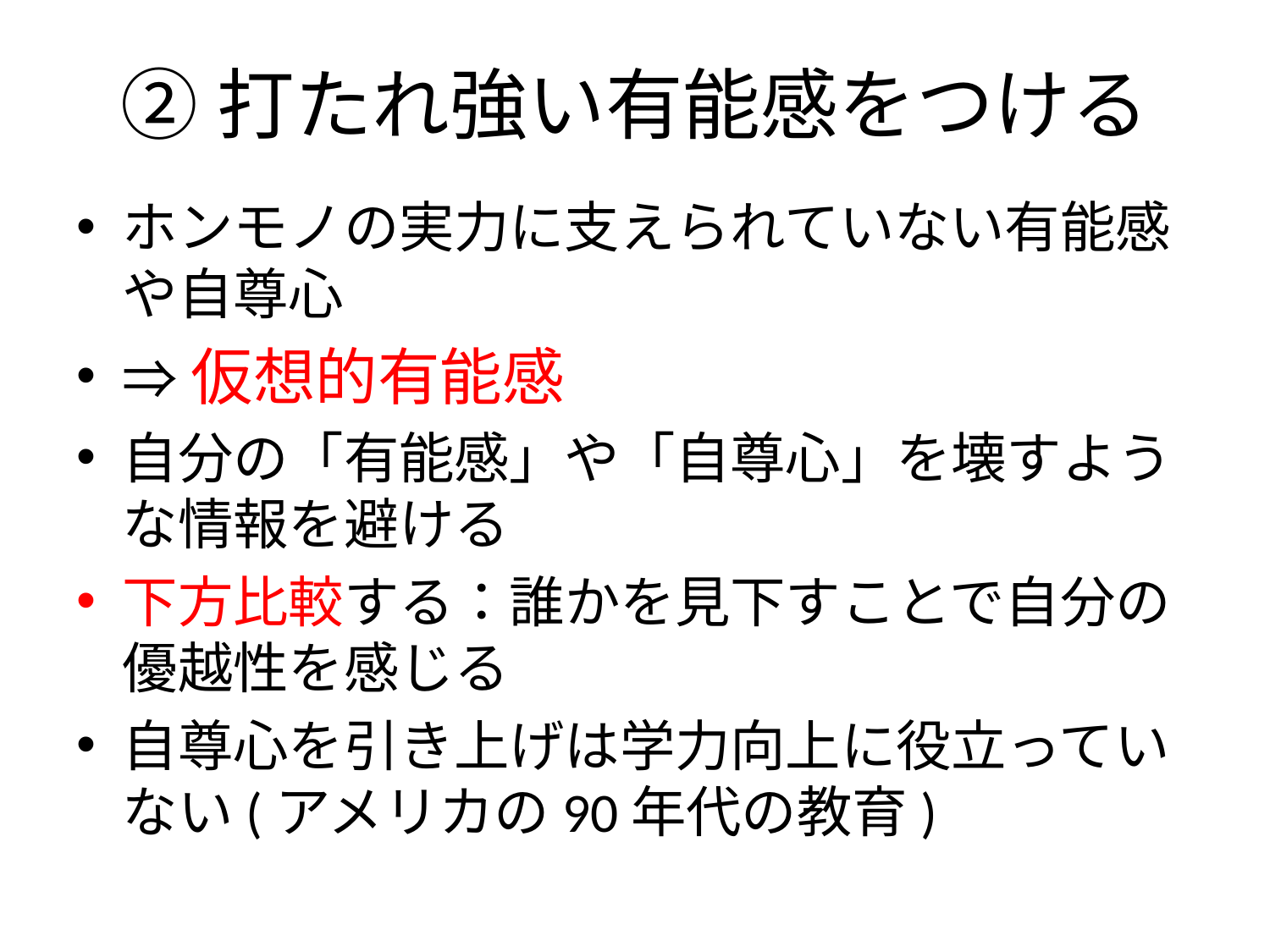

# ②打たれ強い有能感をつける
ホンモノの実力に支えられていない有能感や自尊心
⇒仮想的有能感
自分の「有能感」や「自尊心」を壊すような情報を避ける
下方比較する：誰かを見下すことで自分の優越性を感じる
自尊心を引き上げは学力向上に役立っていない(アメリカの90年代の教育)